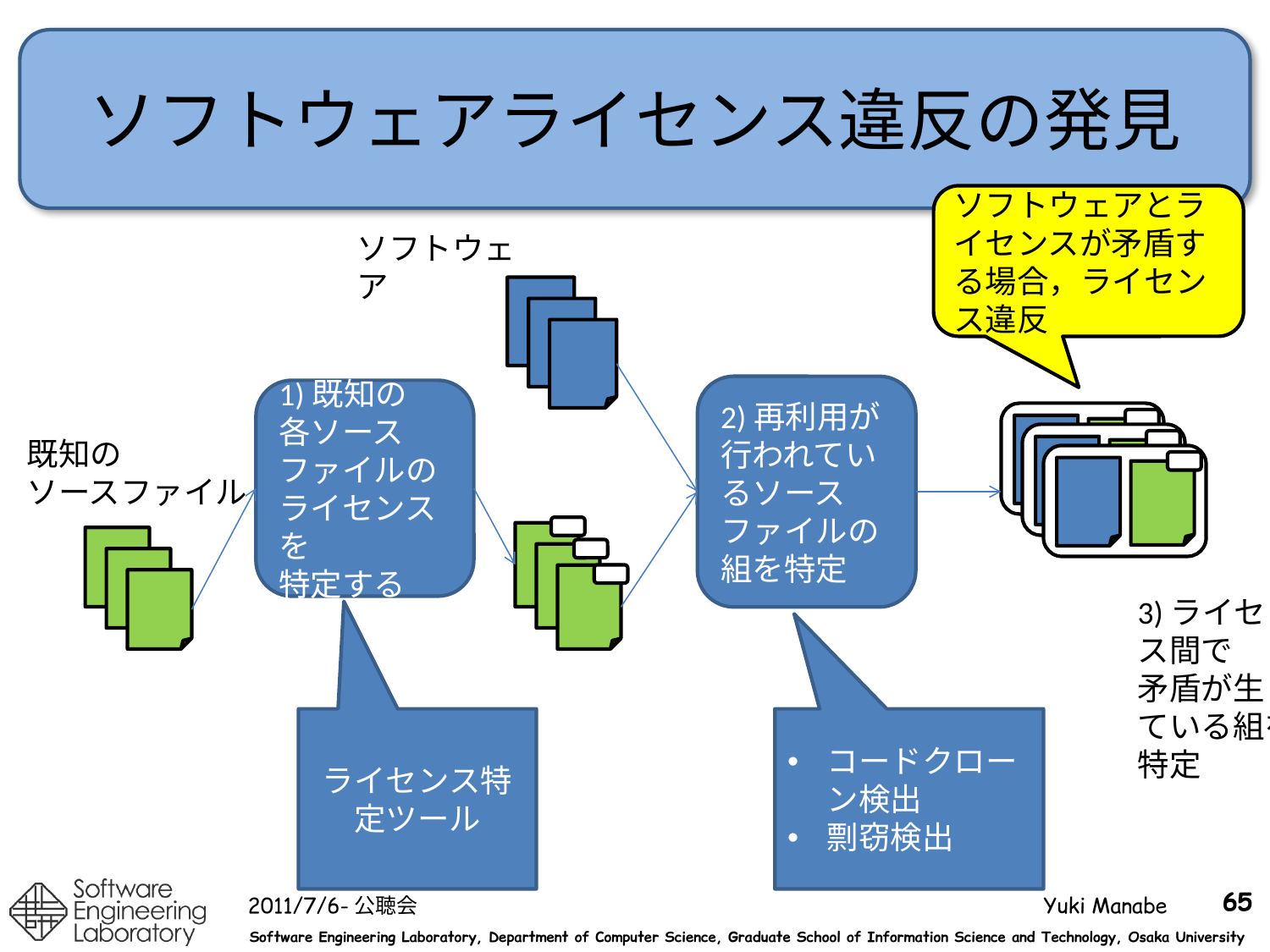

# ソフトウェアライセンス違反の発見
ソフトウェアとライセンスが矛盾する場合，ライセンス違反
ソフトウェア

2)再利用が行われているソースファイルの組を特定
1)既知の
各ソースファイルの
ライセンスを
特定する

既知の
ソースファイル

3)ライセンス間で
矛盾が生じている組を特定
ライセンス特定ツール
コードクローン検出
剽窃検出
65
2011/7/6-公聴会
Yuki Manabe